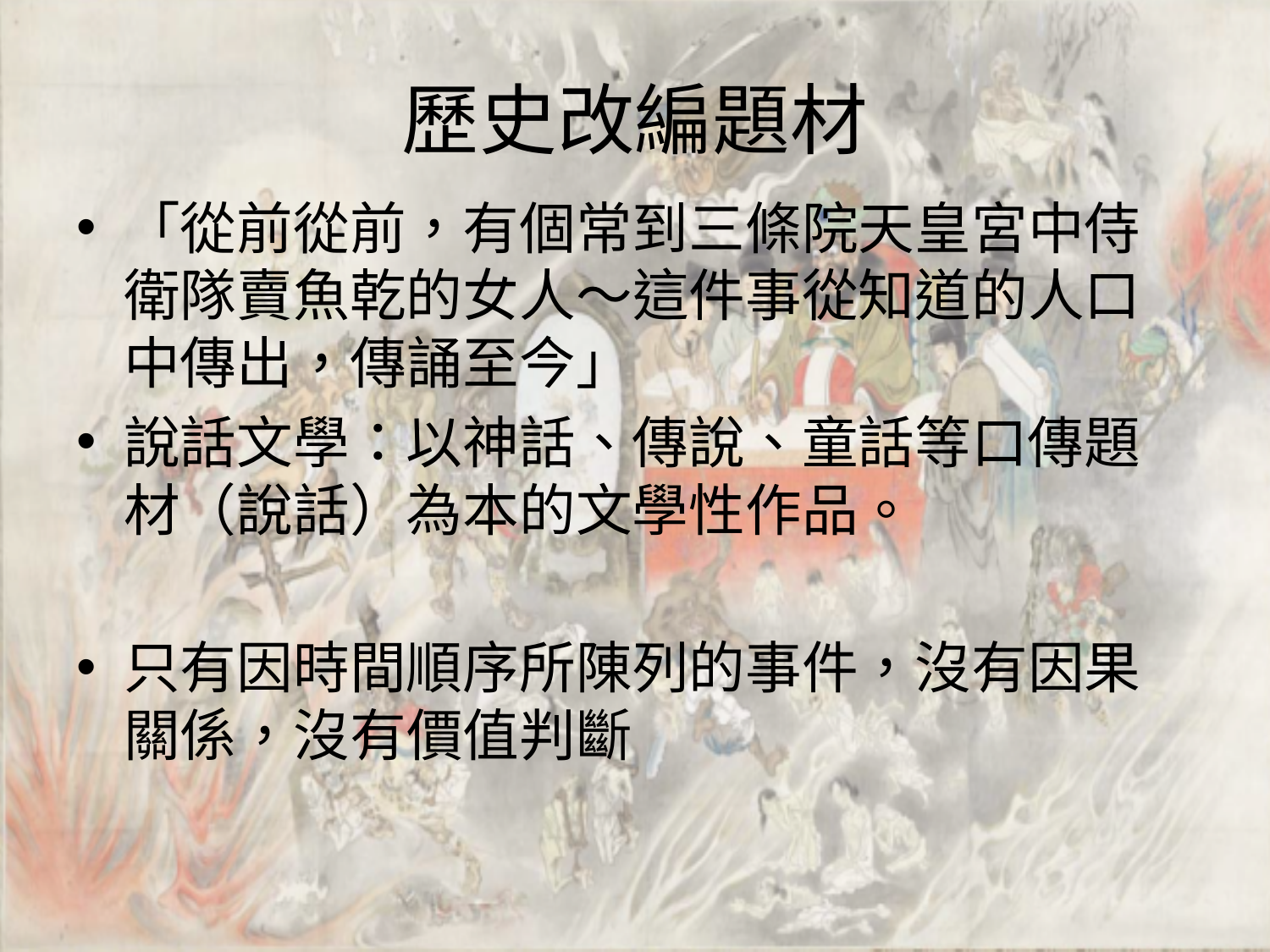

# 歷史改編題材
「從前從前，有個常到三條院天皇宮中侍衛隊賣魚乾的女人～這件事從知道的人口中傳出，傳誦至今」
說話文學：以神話、傳說、童話等口傳題材（說話）為本的文學性作品。

只有因時間順序所陳列的事件，沒有因果關係，沒有價值判斷